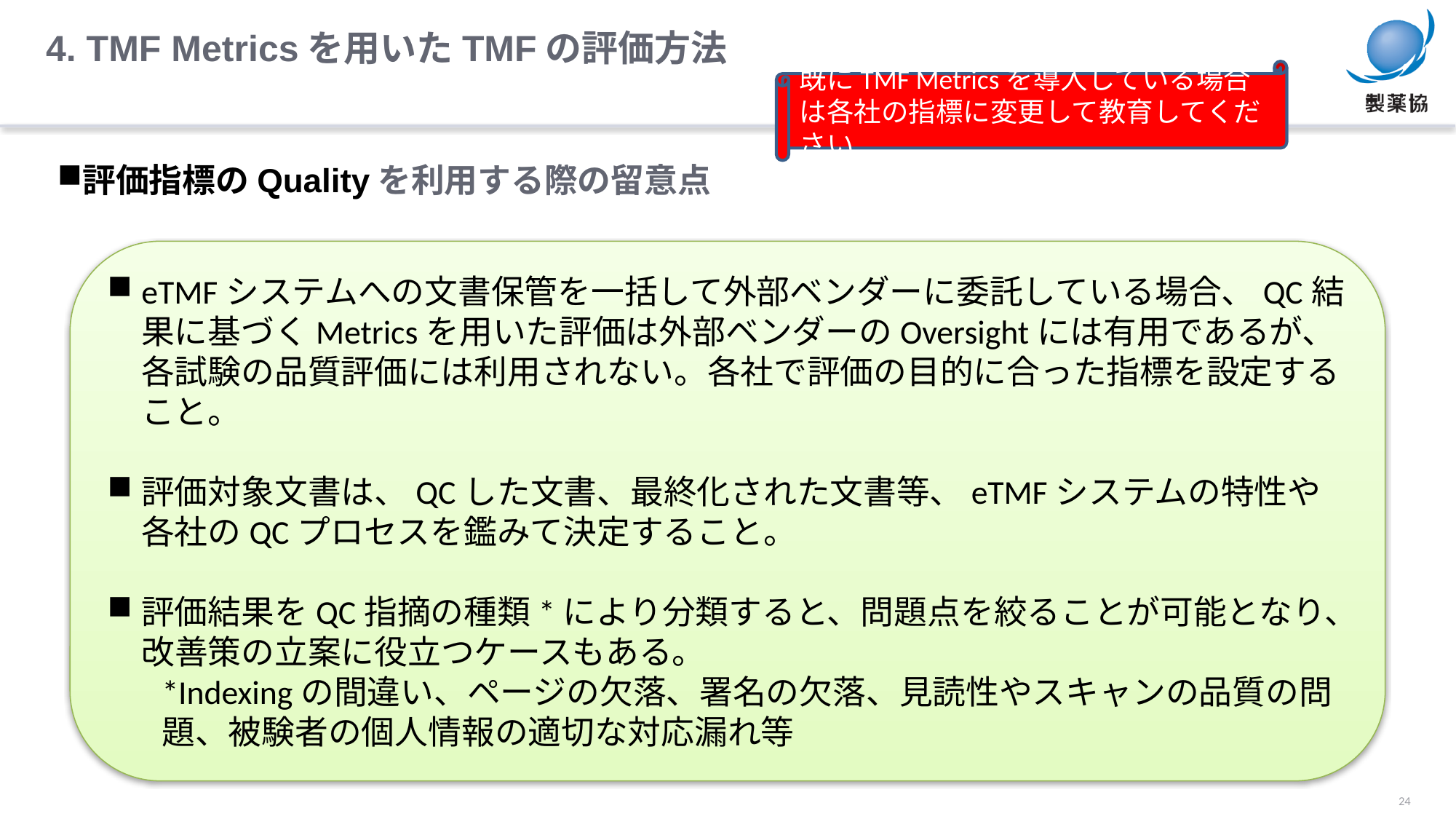

4. TMF Metricsを用いたTMFの評価方法
既にTMF Metricsを導入している場合は各社の指標に変更して教育してください
評価指標のQualityを利用する際の留意点
eTMFシステムへの文書保管を一括して外部ベンダーに委託している場合、QC結果に基づくMetricsを用いた評価は外部ベンダーのOversightには有用であるが、各試験の品質評価には利用されない。各社で評価の目的に合った指標を設定すること。

評価対象文書は、QCした文書、最終化された文書等、eTMFシステムの特性や各社のQCプロセスを鑑みて決定すること。

評価結果をQC指摘の種類*により分類すると、問題点を絞ることが可能となり、改善策の立案に役立つケースもある。
*Indexingの間違い、ページの欠落、署名の欠落、見読性やスキャンの品質の問題、被験者の個人情報の適切な対応漏れ等
24